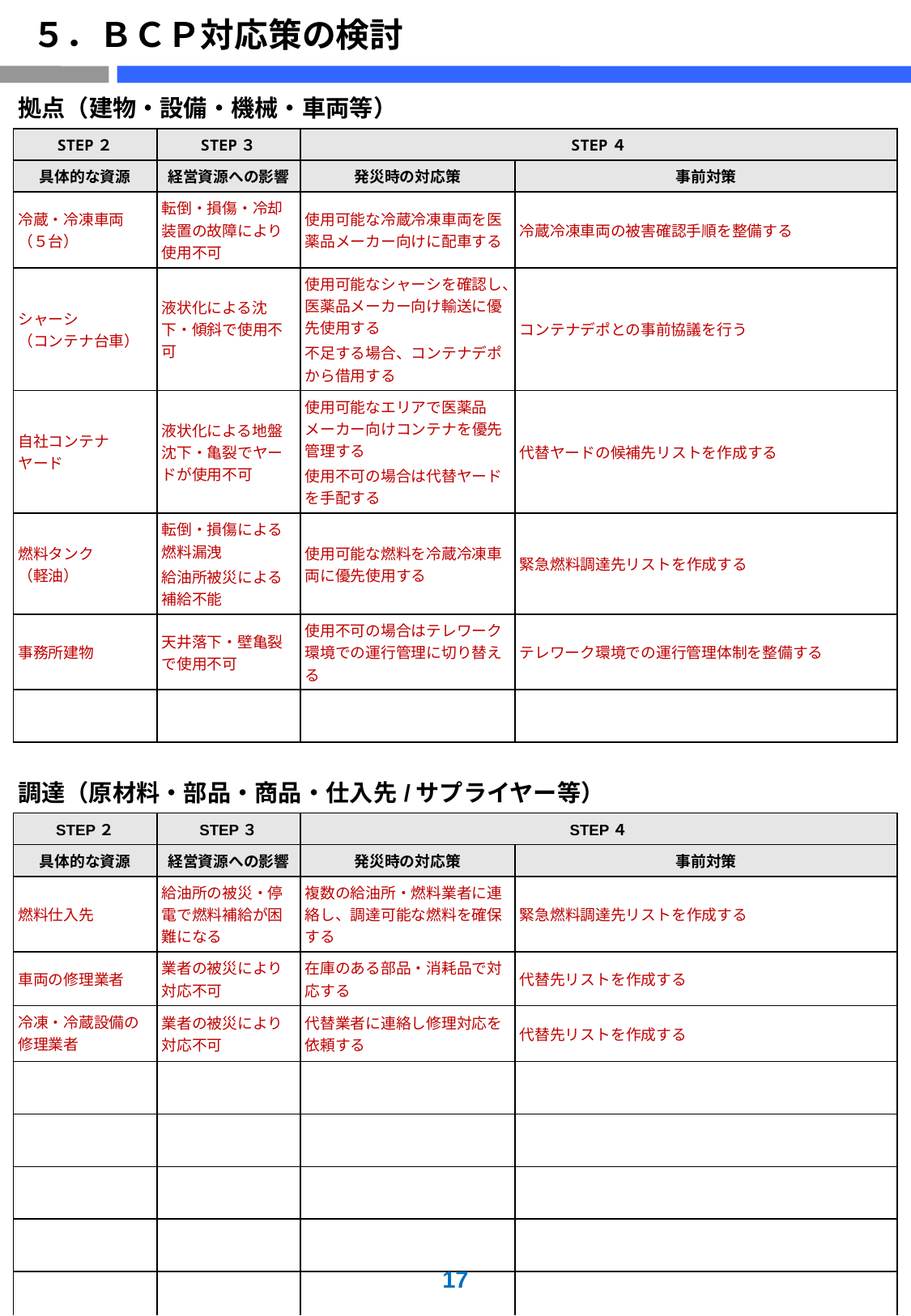

# ５．ＢＣＰ対応策の検討
| 拠点（建物・設備・機械・車両等） |  |  |  |
| --- | --- | --- | --- |
| STEP２ | STEP３ | STEP４ |  |
| 具体的な資源 | 経営資源への影響 | 発災時の対応策 | 事前対策 |
| 冷蔵・冷凍車両（５台） | 転倒・損傷・冷却装置の故障により使用不可 | 使用可能な冷蔵冷凍車両を医薬品メーカー向けに配車する | 冷蔵冷凍車両の被害確認手順を整備する |
| シャーシ （コンテナ台車） | 液状化による沈下・傾斜で使用不可 | 使用可能なシャーシを確認し、医薬品メーカー向け輸送に優先使用する 不足する場合、コンテナデポから借用する | コンテナデポとの事前協議を行う |
| 自社コンテナ ヤード | 液状化による地盤沈下・亀裂でヤードが使用不可 | 使用可能なエリアで医薬品メーカー向けコンテナを優先管理する 使用不可の場合は代替ヤードを手配する | 代替ヤードの候補先リストを作成する |
| 燃料タンク （軽油） | 転倒・損傷による燃料漏洩 給油所被災による補給不能 | 使用可能な燃料を冷蔵冷凍車両に優先使用する | 緊急燃料調達先リストを作成する |
| 事務所建物 | 天井落下・壁亀裂で使用不可 | 使用不可の場合はテレワーク環境での運行管理に切り替える | テレワーク環境での運行管理体制を整備する |
|  |  |  |  |
| 調達（原材料・部品・商品・仕入先/サプライヤー等） |  |  |  |
| STEP２ | STEP３ | STEP４ |  |
| 具体的な資源 | 経営資源への影響 | 発災時の対応策 | 事前対策 |
| 燃料仕入先 | 給油所の被災・停電で燃料補給が困難になる | 複数の給油所・燃料業者に連絡し、調達可能な燃料を確保する | 緊急燃料調達先リストを作成する |
| 車両の修理業者 | 業者の被災により 対応不可 | 在庫のある部品・消耗品で対応する | 代替先リストを作成する |
| 冷凍・冷蔵設備の修理業者 | 業者の被災により 対応不可 | 代替業者に連絡し修理対応を依頼する | 代替先リストを作成する |
|  |  |  |  |
|  |  |  |  |
|  |  |  |  |
|  |  |  |  |
|  |  |  |  |
17